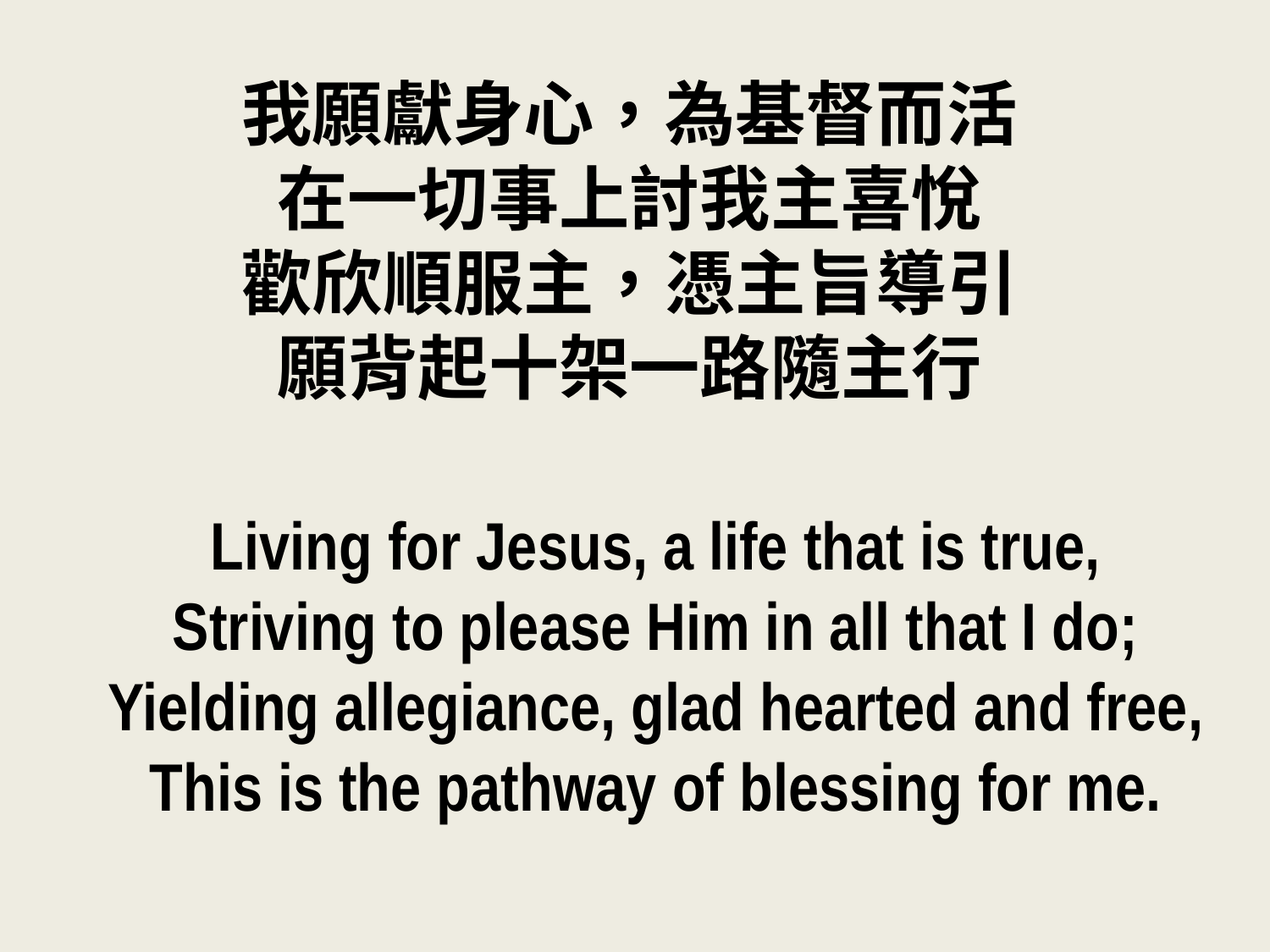

我願獻身心，為基督而活
在一切事上討我主喜悅
歡欣順服主，憑主旨導引
願背起十架一路隨主行
Living for Jesus, a life that is true,
Striving to please Him in all that I do;
Yielding allegiance, glad hearted and free,
This is the pathway of blessing for me.